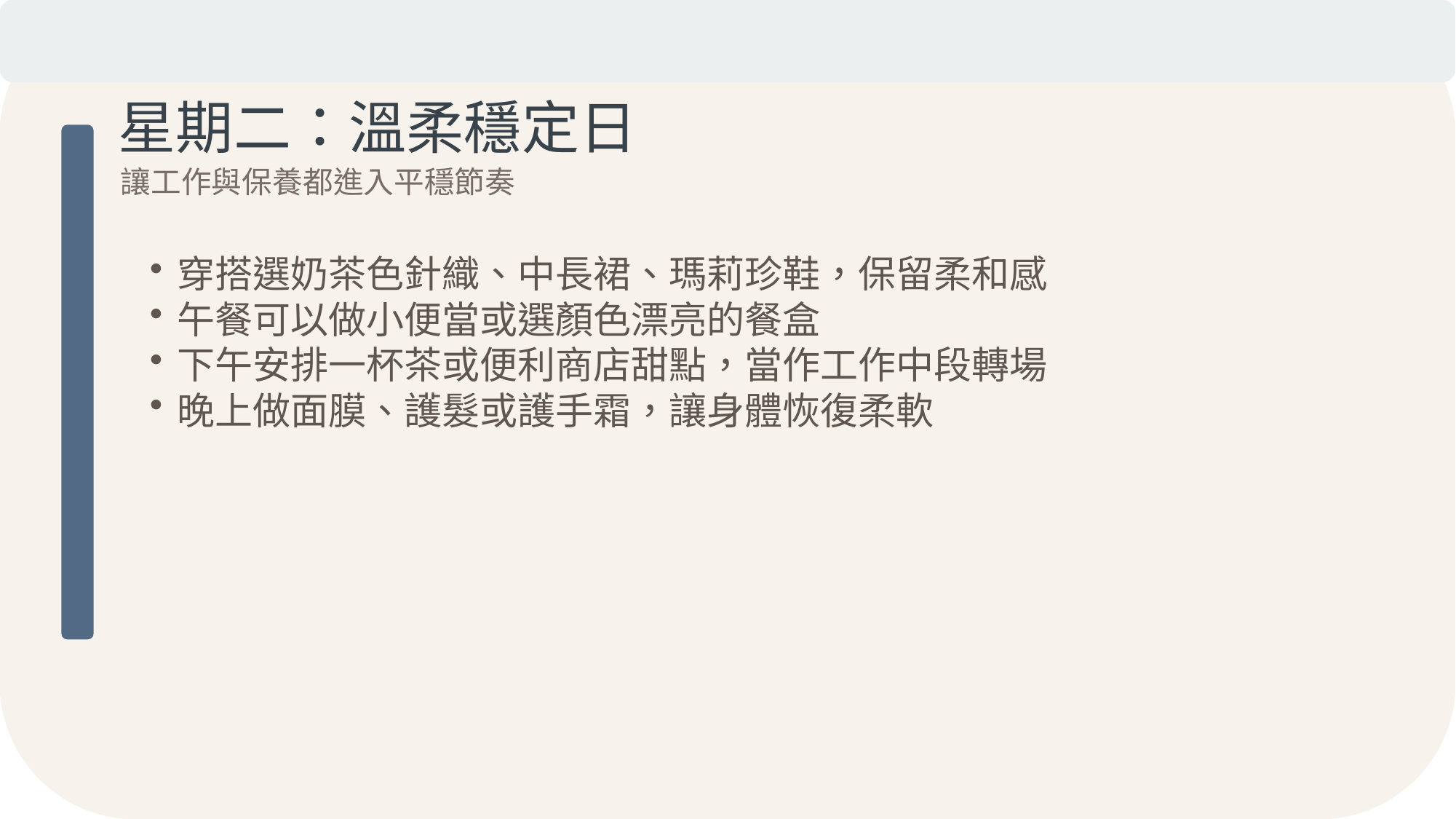

星期二：溫柔穩定日

讓工作與保養都進入平穩節奏
穿搭選奶茶色針織、中長裙、瑪莉珍鞋，保留柔和感
午餐可以做小便當或選顏色漂亮的餐盒
下午安排一杯茶或便利商店甜點，當作工作中段轉場
晚上做面膜、護髮或護手霜，讓身體恢復柔軟